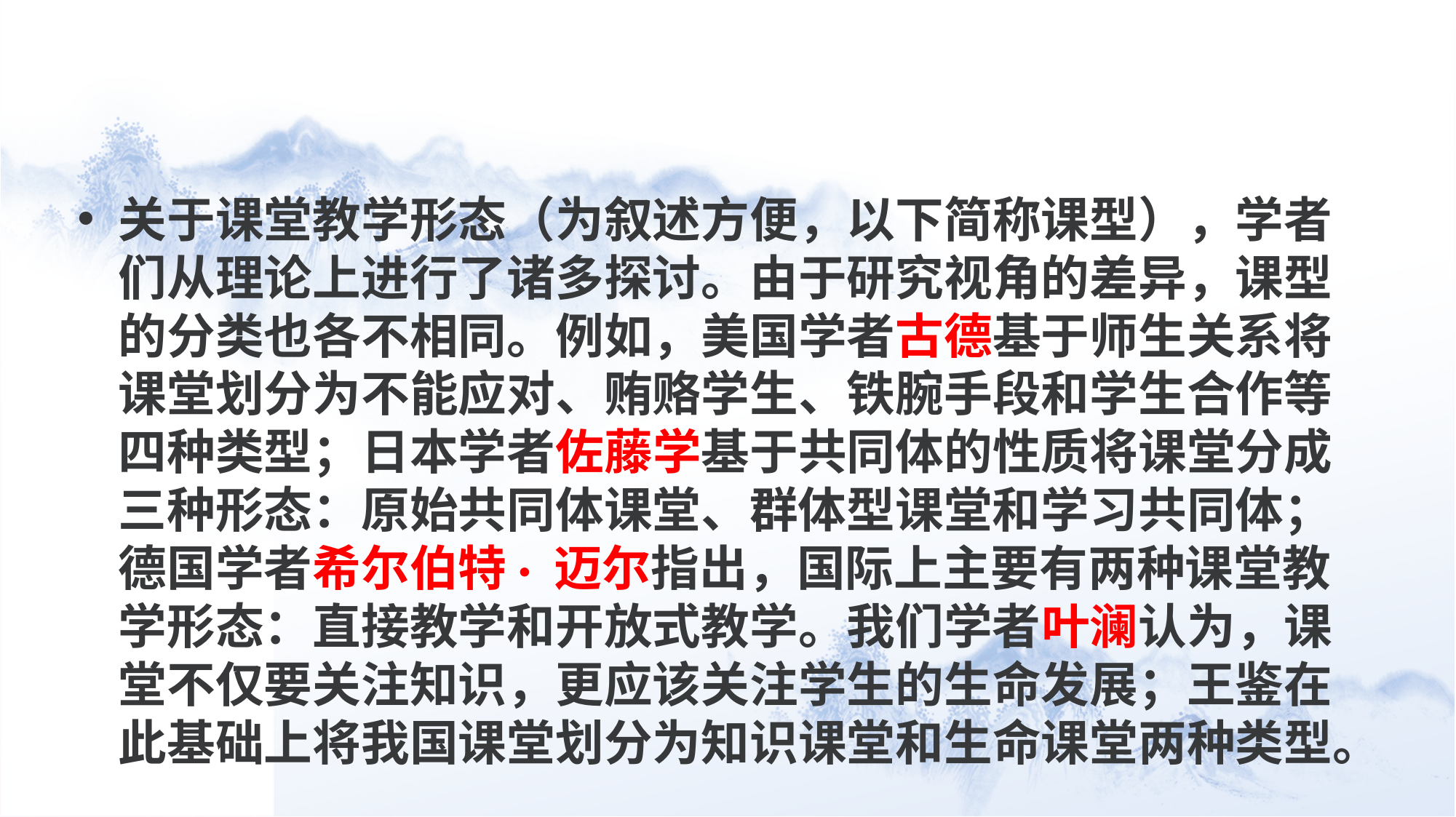

#
关于课堂教学形态（为叙述方便，以下简称课型），学者们从理论上进行了诸多探讨。由于研究视角的差异，课型的分类也各不相同。例如，美国学者古德基于师生关系将课堂划分为不能应对、贿赂学生、铁腕手段和学生合作等四种类型；日本学者佐藤学基于共同体的性质将课堂分成三种形态：原始共同体课堂、群体型课堂和学习共同体；德国学者希尔伯特· 迈尔指出，国际上主要有两种课堂教学形态：直接教学和开放式教学。我们学者叶澜认为，课堂不仅要关注知识，更应该关注学生的生命发展；王鉴在此基础上将我国课堂划分为知识课堂和生命课堂两种类型。